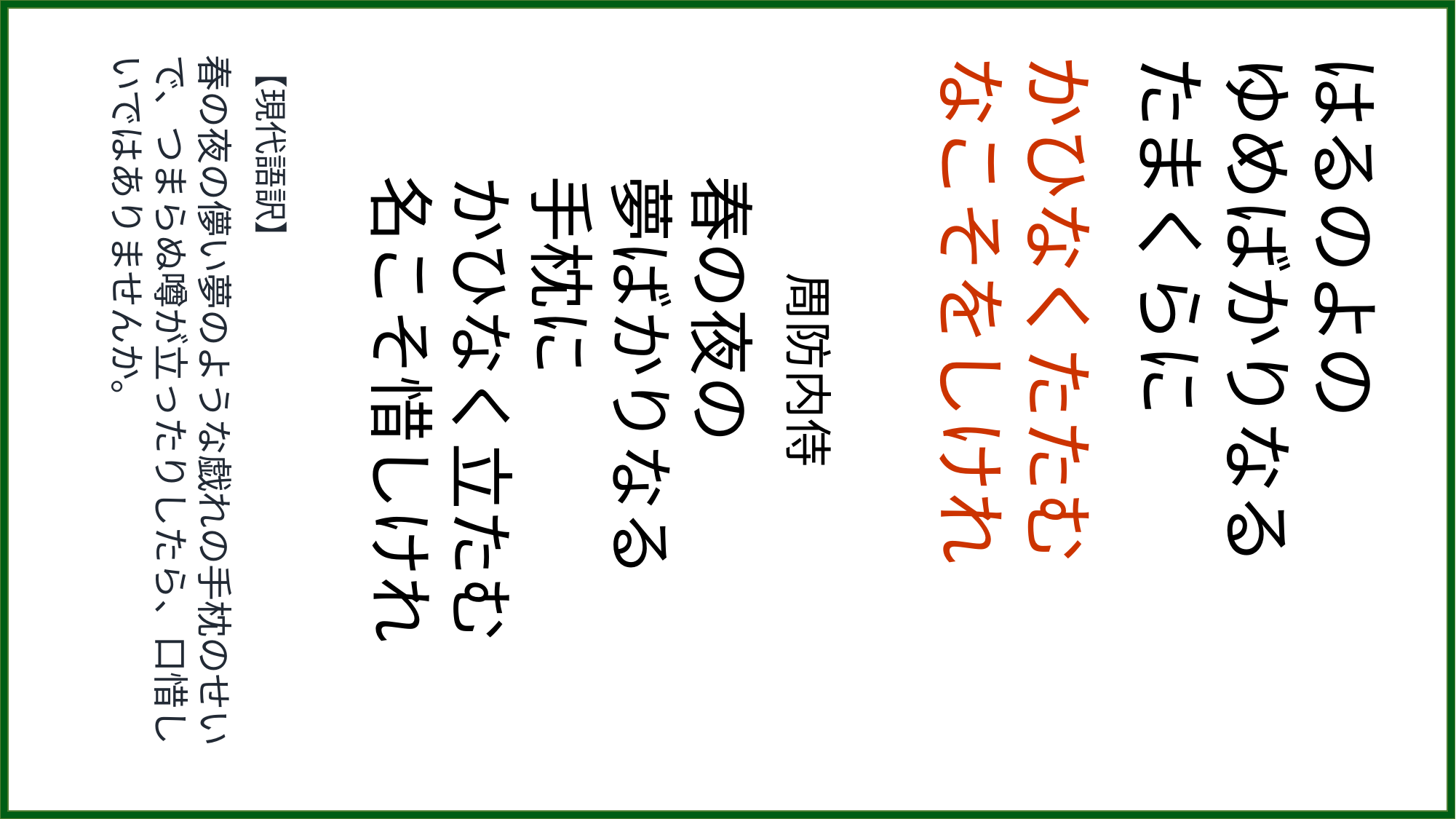

【現代語訳】

春の夜の儚い夢のような戯れの手枕のせいで、つまらぬ噂が立ったりしたら、口惜しいではありませんか。
　　周防内侍

春の夜の
夢ばかりなる
手枕に
かひなく立たむ
名こそ惜しけれ
かひなくたたむ
なこそをしけれ
はるのよの
ゆめばかりなる
たまくらに